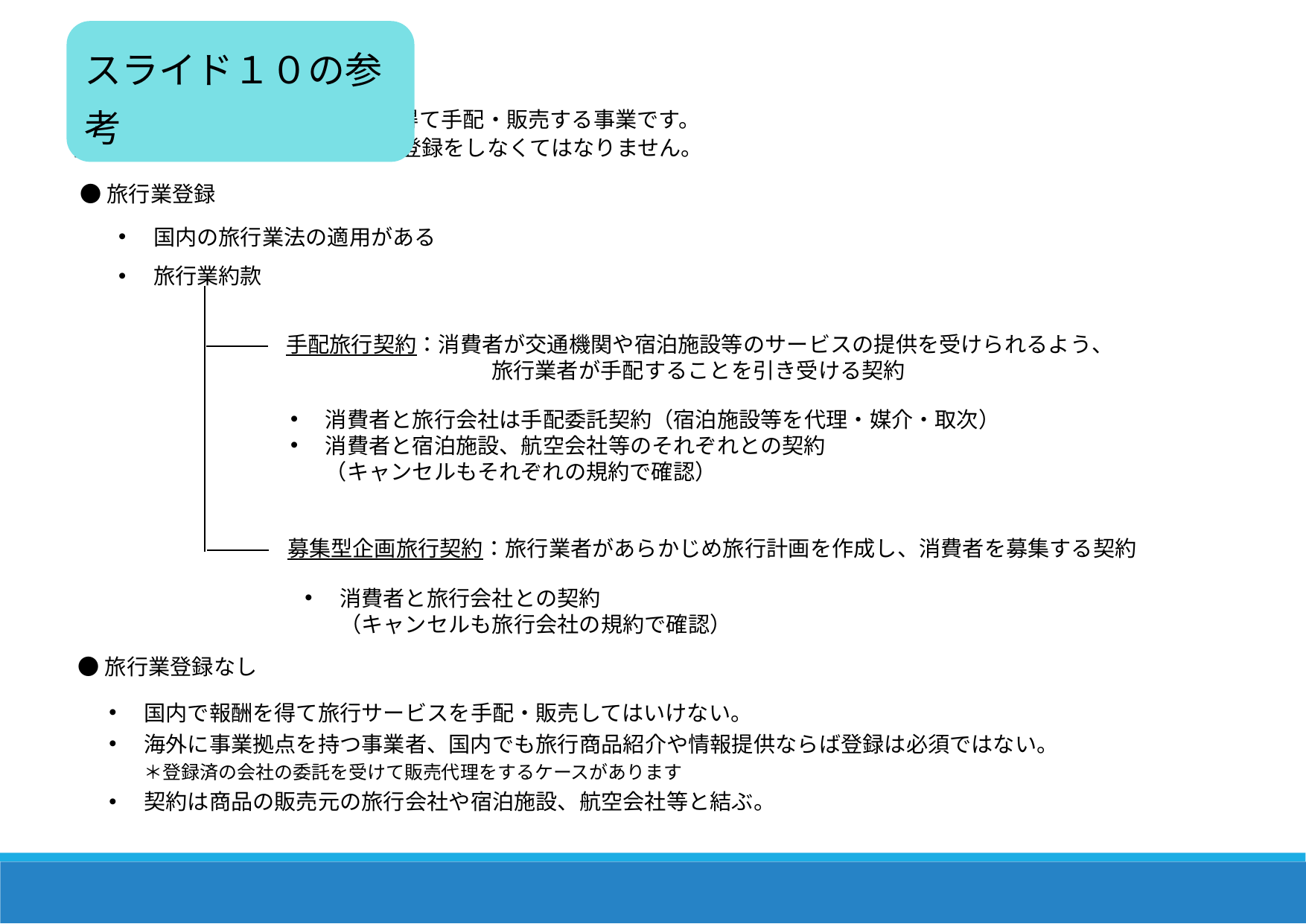

スライド１０の参考
旅行業とは旅行サービスを報酬を得て手配・販売する事業です。
国内で旅行業を営む場合は旅行業登録をしなくてはなりません。
●旅行業登録
国内の旅行業法の適用がある
旅行業約款
手配旅行契約：消費者が交通機関や宿泊施設等のサービスの提供を受けられるよう、
　　　　　　　　　  旅行業者が手配することを引き受ける契約
消費者と旅行会社は手配委託契約（宿泊施設等を代理・媒介・取次）
消費者と宿泊施設、航空会社等のそれぞれとの契約
（キャンセルもそれぞれの規約で確認）
募集型企画旅行契約：旅行業者があらかじめ旅行計画を作成し、消費者を募集する契約
消費者と旅行会社との契約
（キャンセルも旅行会社の規約で確認）
●旅行業登録なし
国内で報酬を得て旅行サービスを手配・販売してはいけない。
海外に事業拠点を持つ事業者、国内でも旅行商品紹介や情報提供ならば登録は必須ではない。
＊登録済の会社の委託を受けて販売代理をするケースがあります
契約は商品の販売元の旅行会社や宿泊施設、航空会社等と結ぶ。